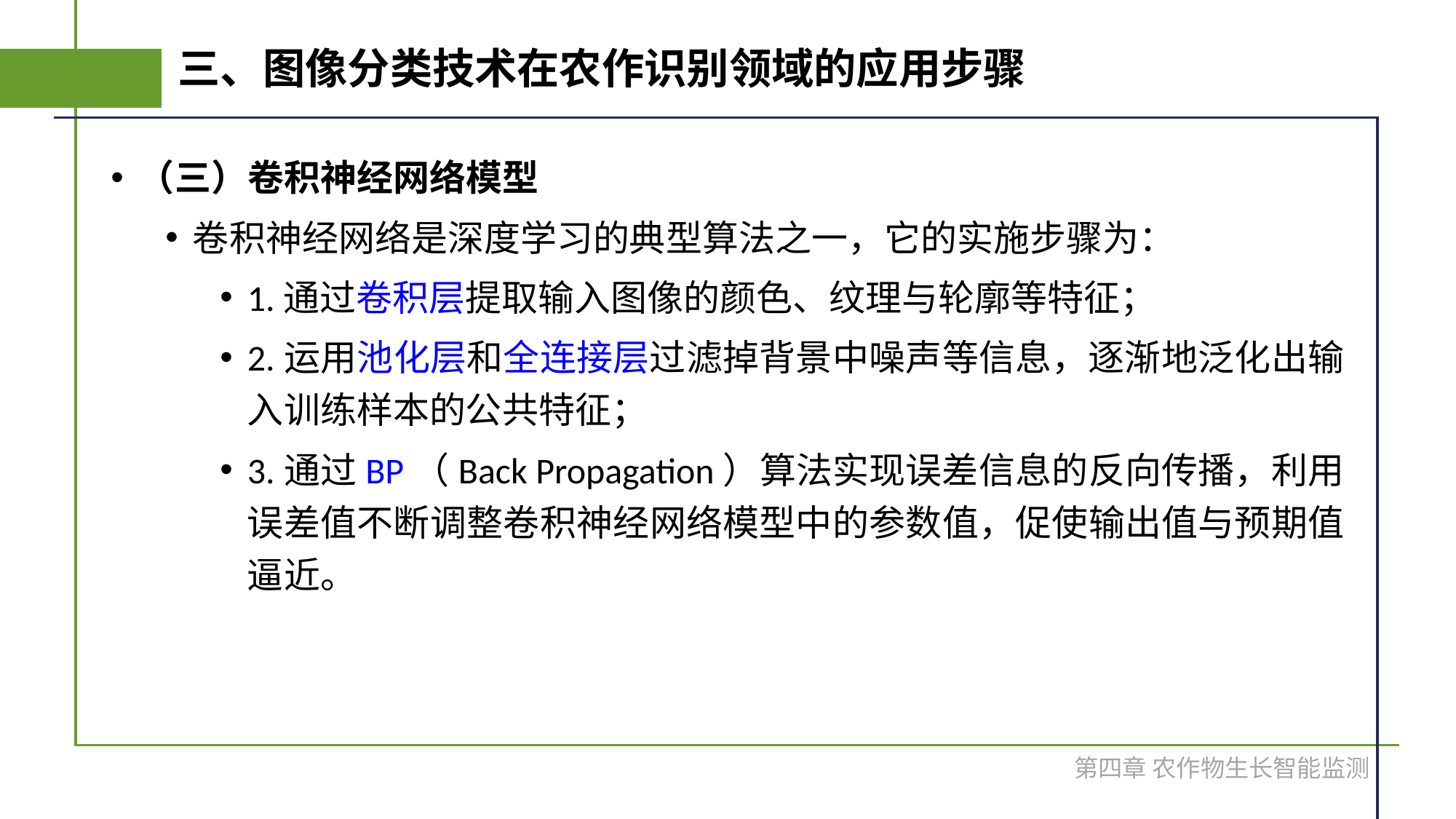

# 三、图像分类技术在农作识别领域的应用步骤
（三）卷积神经网络模型
卷积神经网络是深度学习的典型算法之一，它的实施步骤为：
1.通过卷积层提取输入图像的颜色、纹理与轮廓等特征；
2.运用池化层和全连接层过滤掉背景中噪声等信息，逐渐地泛化出输入训练样本的公共特征；
3.通过BP（Back Propagation）算法实现误差信息的反向传播，利用误差值不断调整卷积神经网络模型中的参数值，促使输出值与预期值逼近。

第四章 农作物生长智能监测